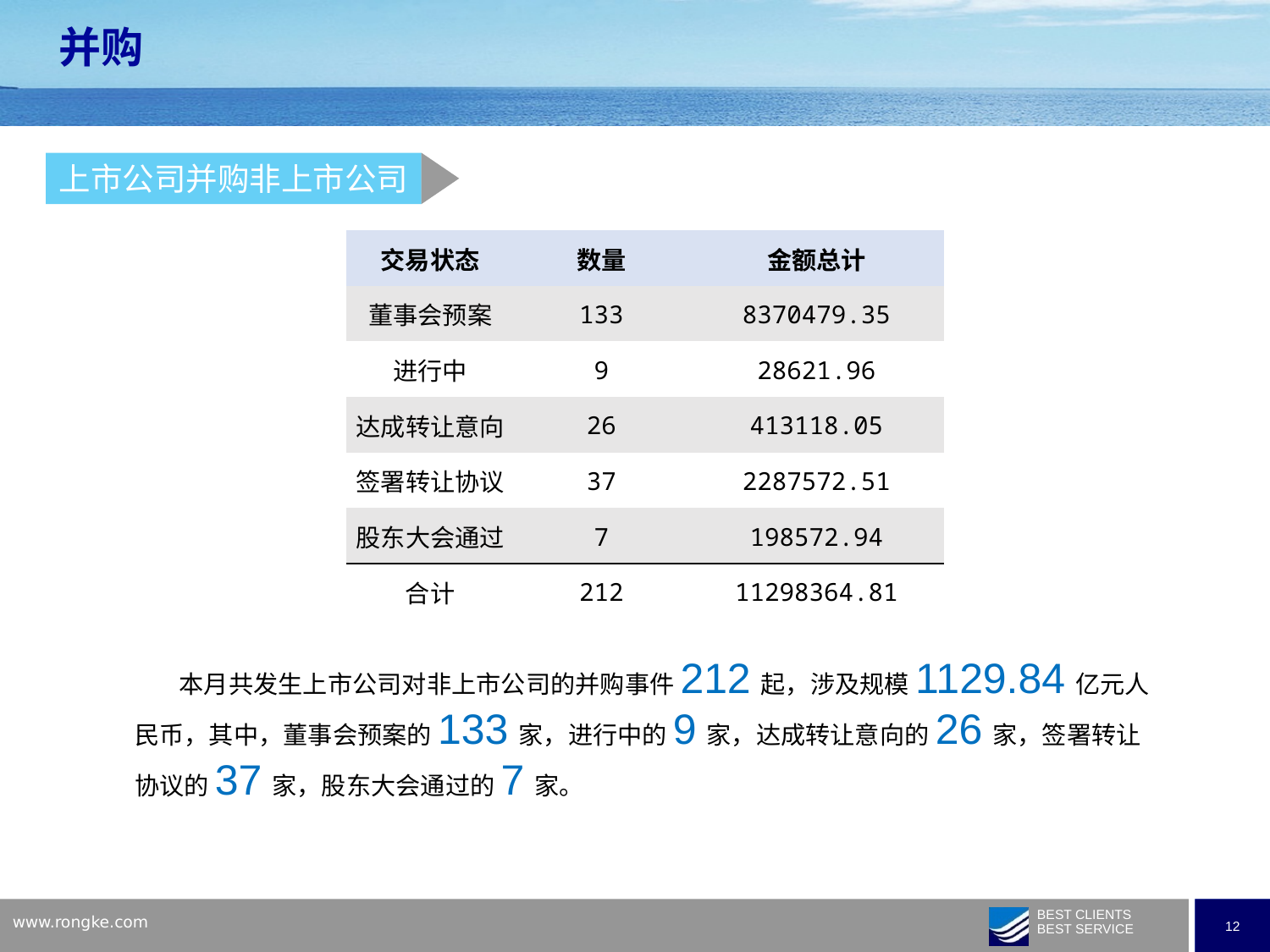

并购
上市公司并购非上市公司

| 交易状态 | 数量 | 金额总计 |
| --- | --- | --- |
| 董事会预案 | 133 | 8370479.35 |
| 进行中 | 9 | 28621.96 |
| 达成转让意向 | 26 | 413118.05 |
| 签署转让协议 | 37 | 2287572.51 |
| 股东大会通过 | 7 | 198572.94 |
| 合计 | 212 | 11298364.81 |
       本月共发生上市公司对非上市公司的并购事件212起，涉及规模1129.84亿元人民币，其中，董事会预案的133家，进行中的9家，达成转让意向的26家，签署转让协议的37家，股东大会通过的7家。